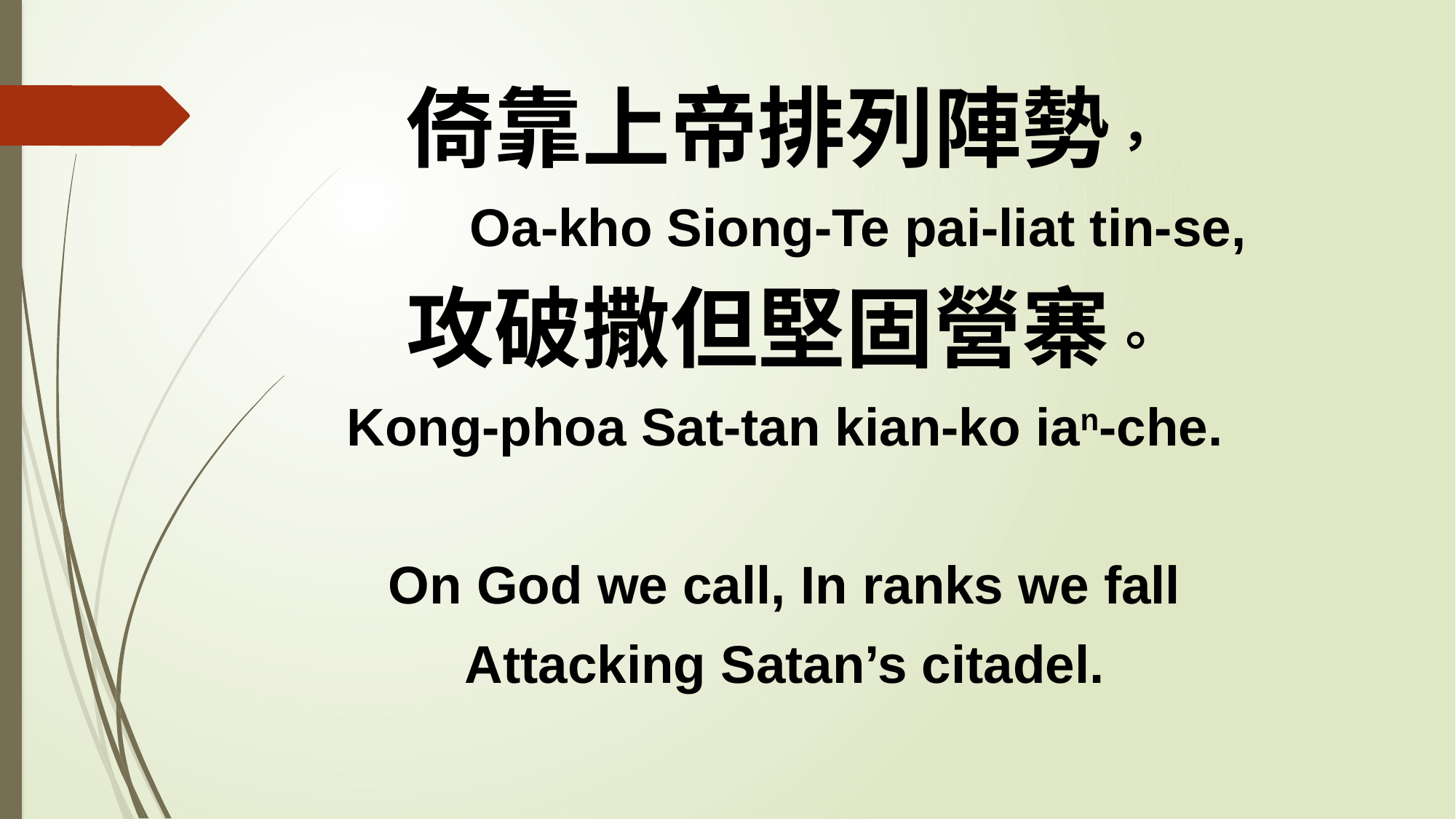

倚靠上帝排列陣勢，
              Oa-kho Siong-Te pai-liat tin-se,
攻破撒但堅固營寨。
Kong-phoa Sat-tan kian-ko ian-che.

On God we call, In ranks we fall
Attacking Satan’s citadel.